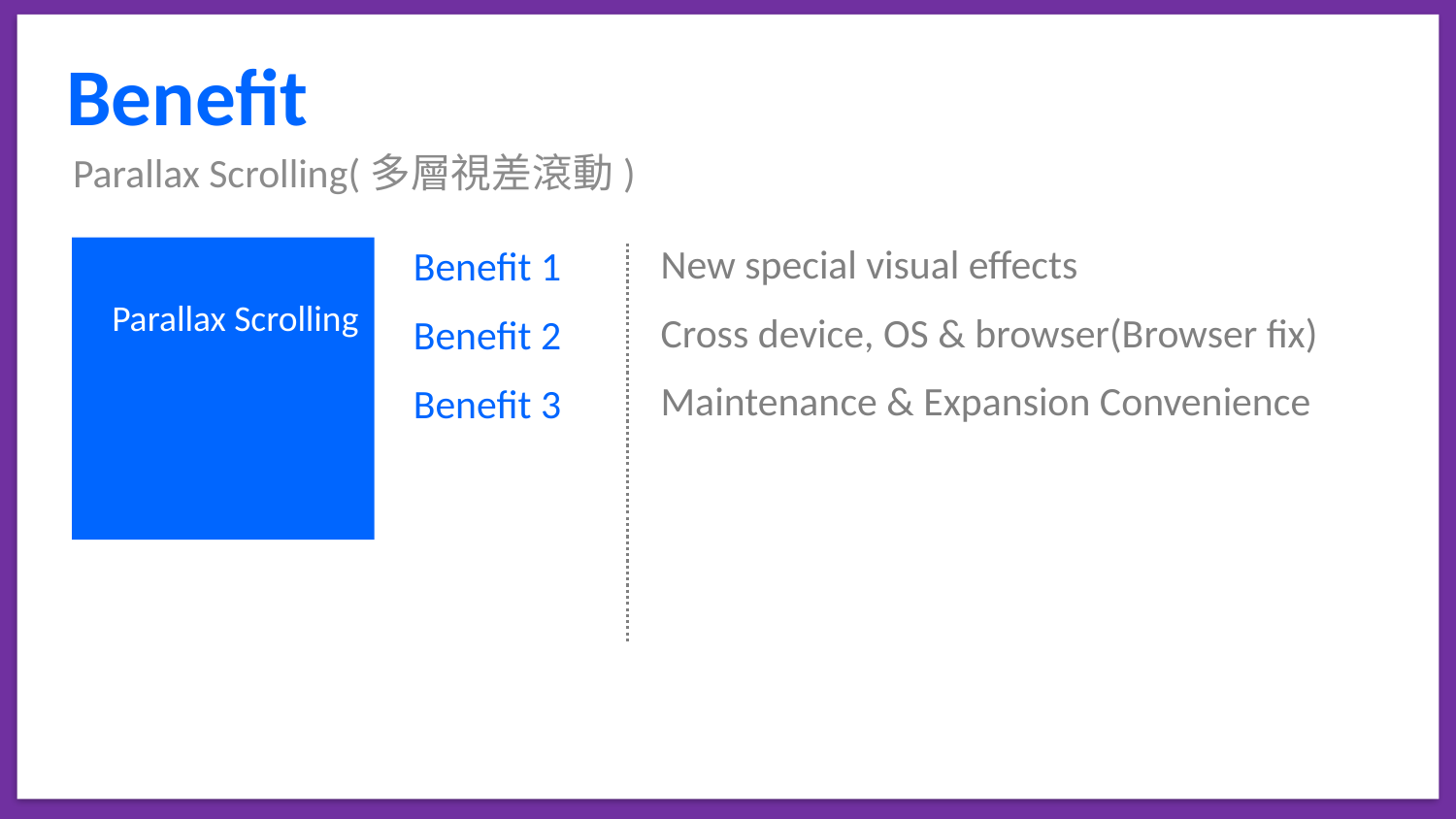

Benefit
Parallax Scrolling(多層視差滾動)
Benefit 1
Benefit 2
Benefit 3

New special visual effects
Cross device, OS & browser(Browser fix)
Maintenance & Expansion Convenience

Parallax Scrolling
2